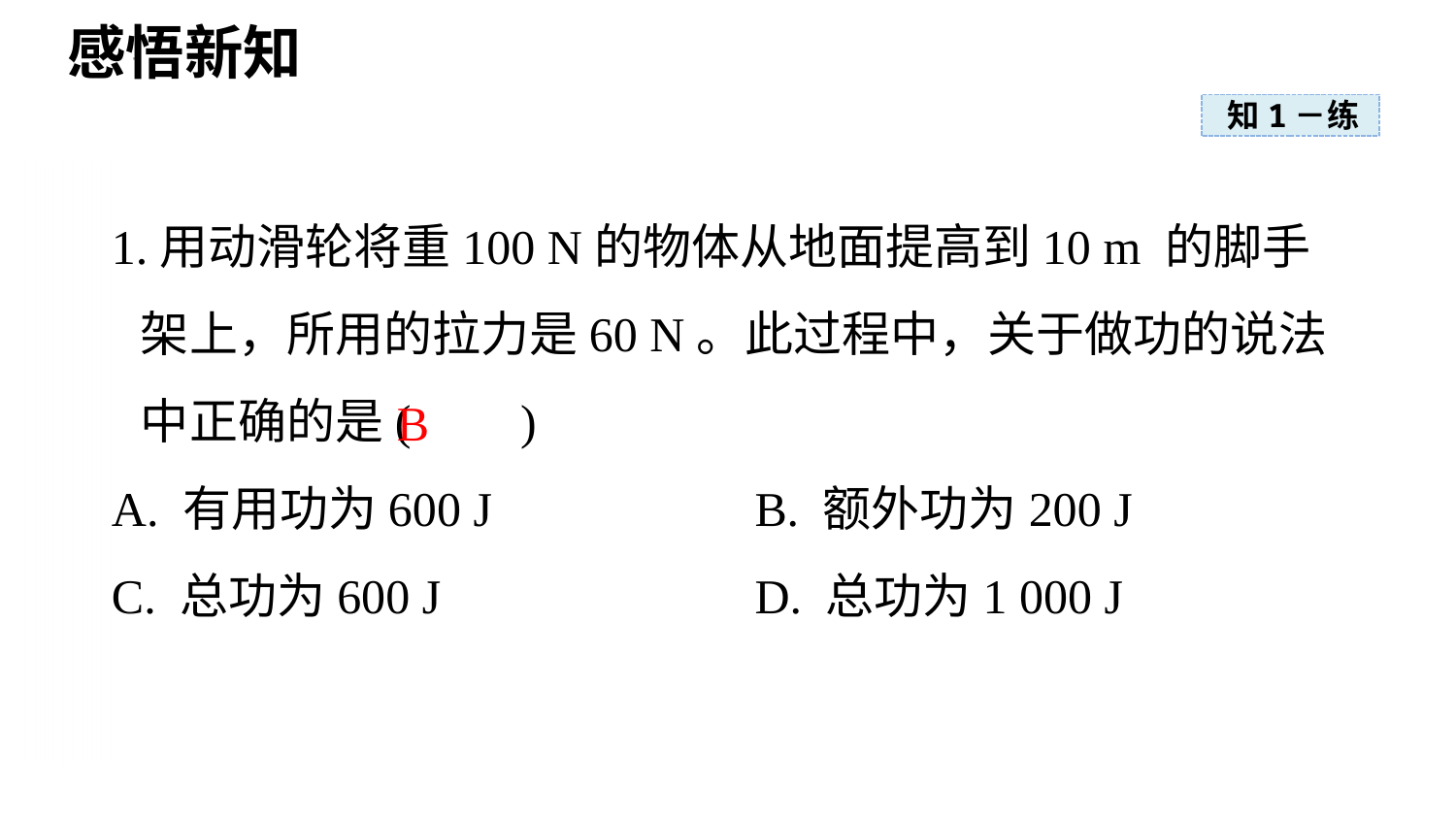

感悟新知
知1－练

1.用动滑轮将重100 N的物体从地面提高到10 m 的脚手架上，所用的拉力是60 N。此过程中，关于做功的说法中正确的是(         )
A. 有用功为600 J	B. 额外功为200 J
C. 总功为600 J	D. 总功为1 000 J
B